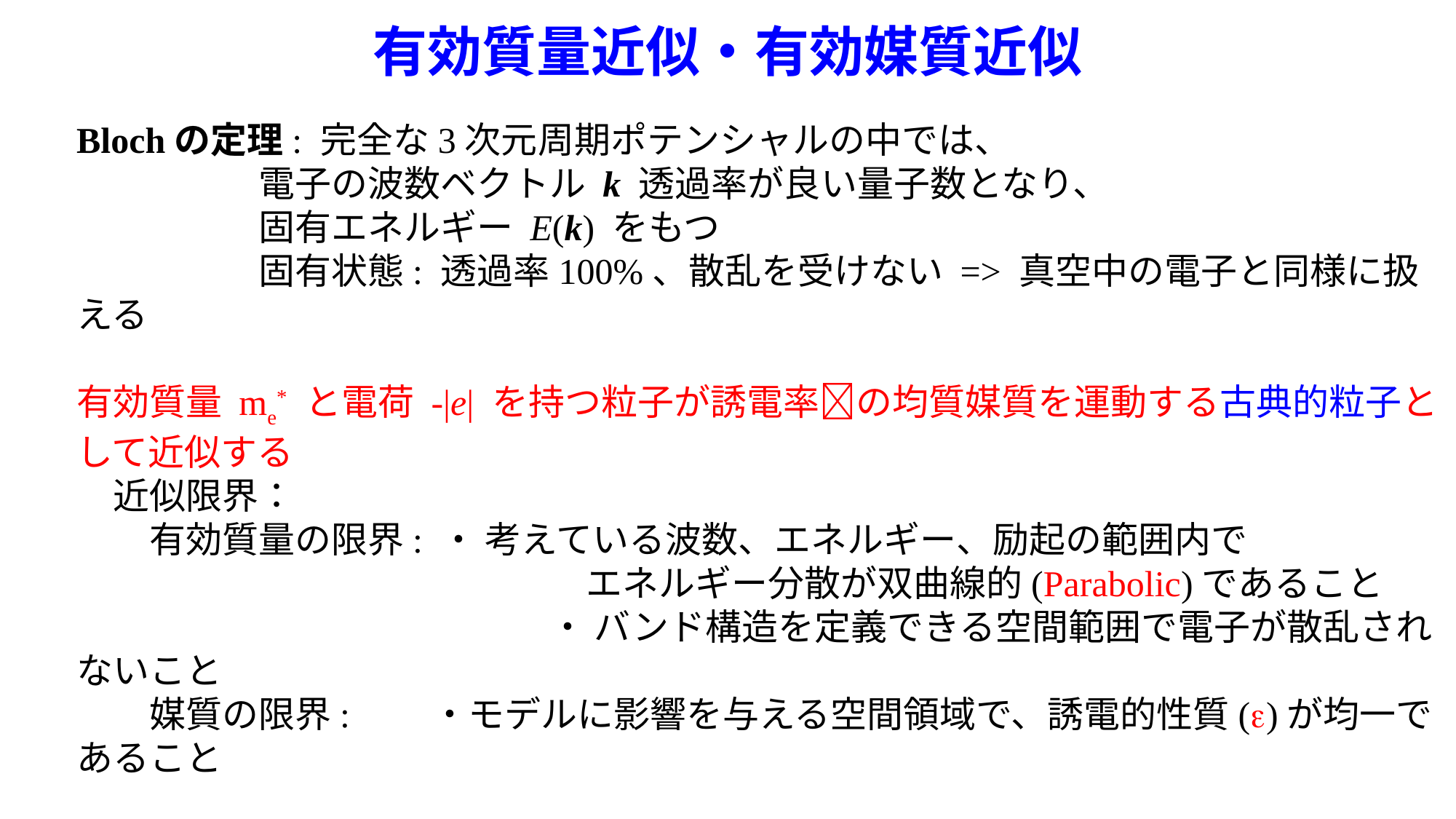

# 有効質量近似・有効媒質近似
Blochの定理: 完全な3次元周期ポテンシャルの中では、
　　　　　電子の波数ベクトル k 透過率が良い量子数となり、
　　　　　固有エネルギー E(k) をもつ
　　　　　固有状態: 透過率100%、散乱を受けない => 真空中の電子と同様に扱える

有効質量 me* と電荷 -|e| を持つ粒子が誘電率εの均質媒質を運動する古典的粒子として近似する
　近似限界：
　　有効質量の限界: ・ 考えている波数、エネルギー、励起の範囲内で
　　　　　　　　　　　　　　エネルギー分散が双曲線的(Parabolic)であること
　　　　　　　　　　　　　・ バンド構造を定義できる空間範囲で電子が散乱されないこと
　　媒質の限界:　　・モデルに影響を与える空間領域で、誘電的性質(ε)が均一であること

正孔の場合: 有効質量 mh* と電荷 +|e| を持つ粒子が
誘電率εの均質媒質を運動する古典的粒子として近似する